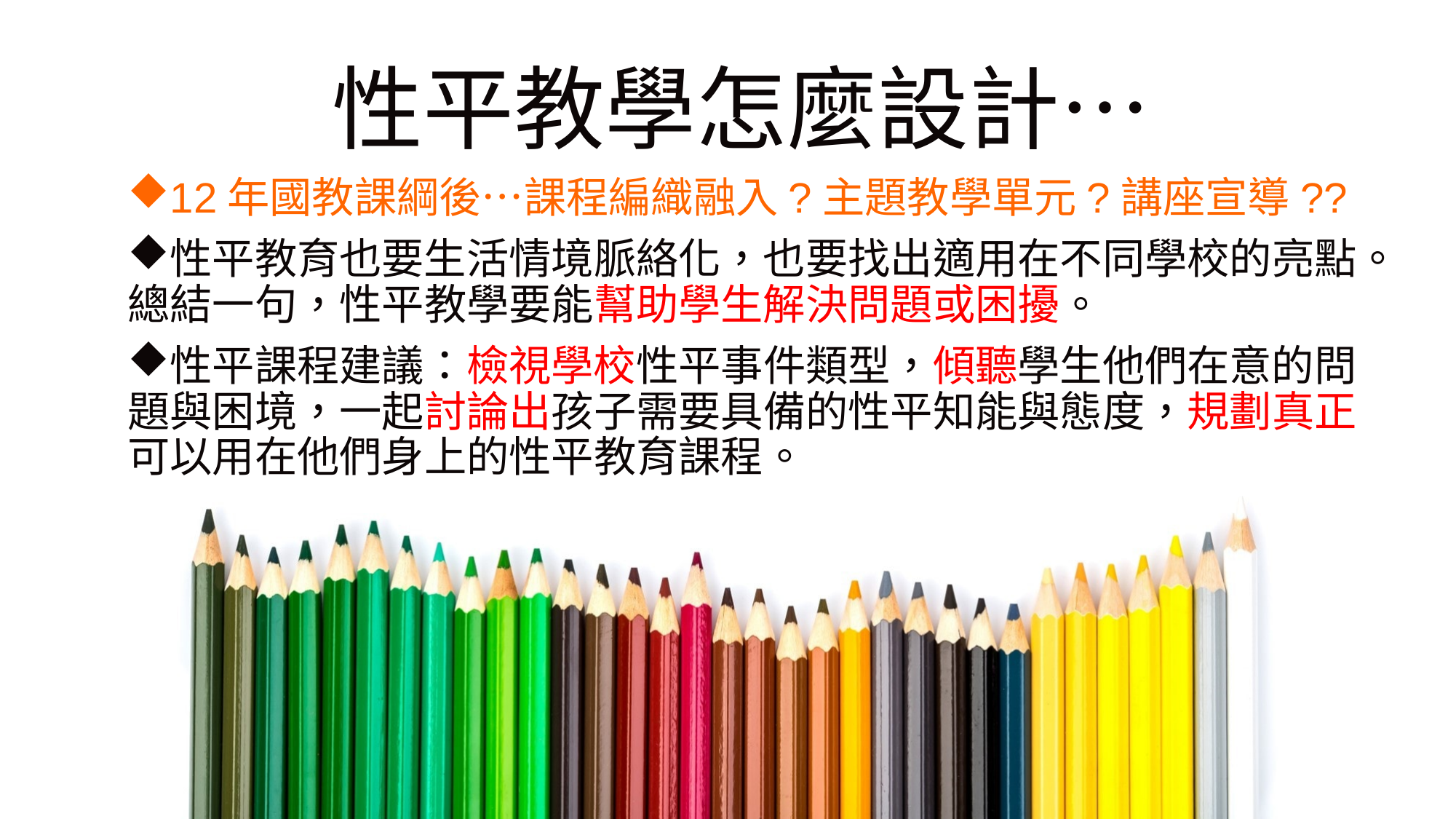

# 性平教學怎麼設計…
12年國教課綱後…課程編織融入?主題教學單元?講座宣導??
性平教育也要生活情境脈絡化，也要找出適用在不同學校的亮點。總結一句，性平教學要能幫助學生解決問題或困擾。
性平課程建議：檢視學校性平事件類型，傾聽學生他們在意的問題與困境，一起討論出孩子需要具備的性平知能與態度，規劃真正可以用在他們身上的性平教育課程。